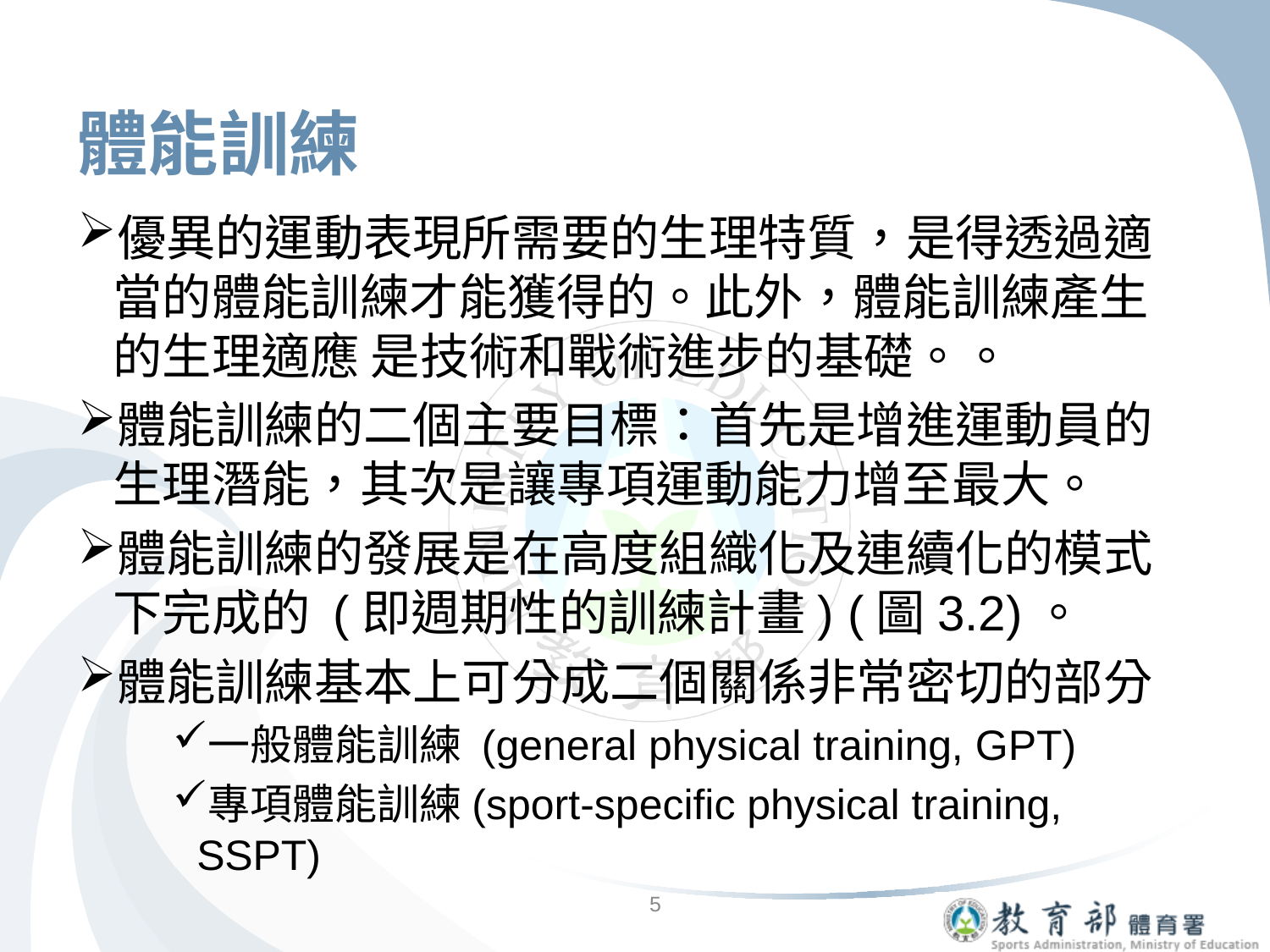

# 體能訓練
優異的運動表現所需要的生理特質，是得透過適當的體能訓練才能獲得的。此外，體能訓練產生的生理適應 是技術和戰術進步的基礎。。
體能訓練的二個主要目標：首先是增進運動員的生理潛能，其次是讓專項運動能力增至最大。
體能訓練的發展是在高度組織化及連續化的模式下完成的 (即週期性的訓練計畫) (圖3.2)。
體能訓練基本上可分成二個關係非常密切的部分
一般體能訓練 (general physical training, GPT)
專項體能訓練(sport-specific physical training, SSPT)

5